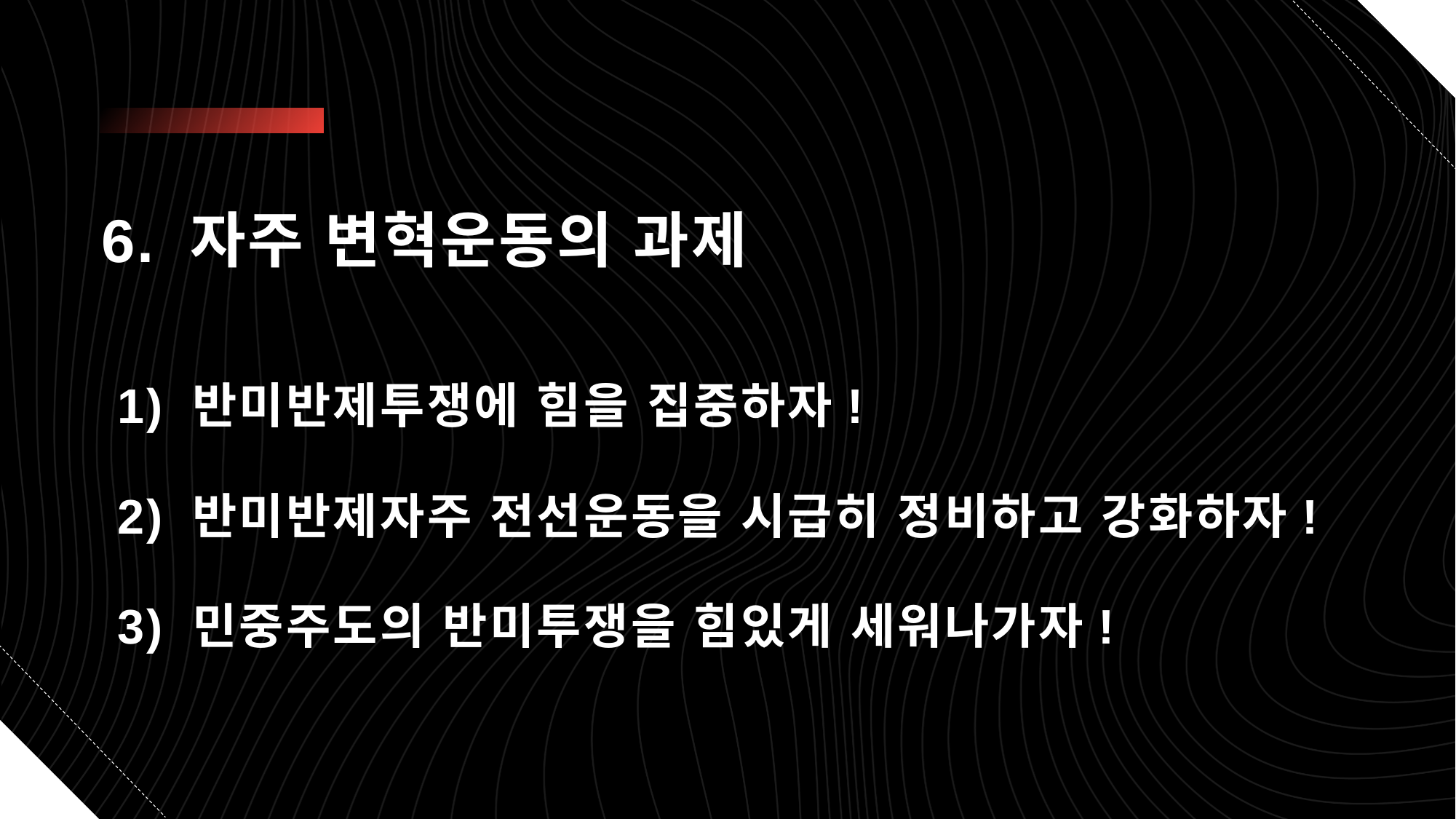

# 6. 자주 변혁운동의 과제
 1) 반미반제투쟁에 힘을 집중하자!
 2) 반미반제자주 전선운동을 시급히 정비하고 강화하자!
 3) 민중주도의 반미투쟁을 힘있게 세워나가자!